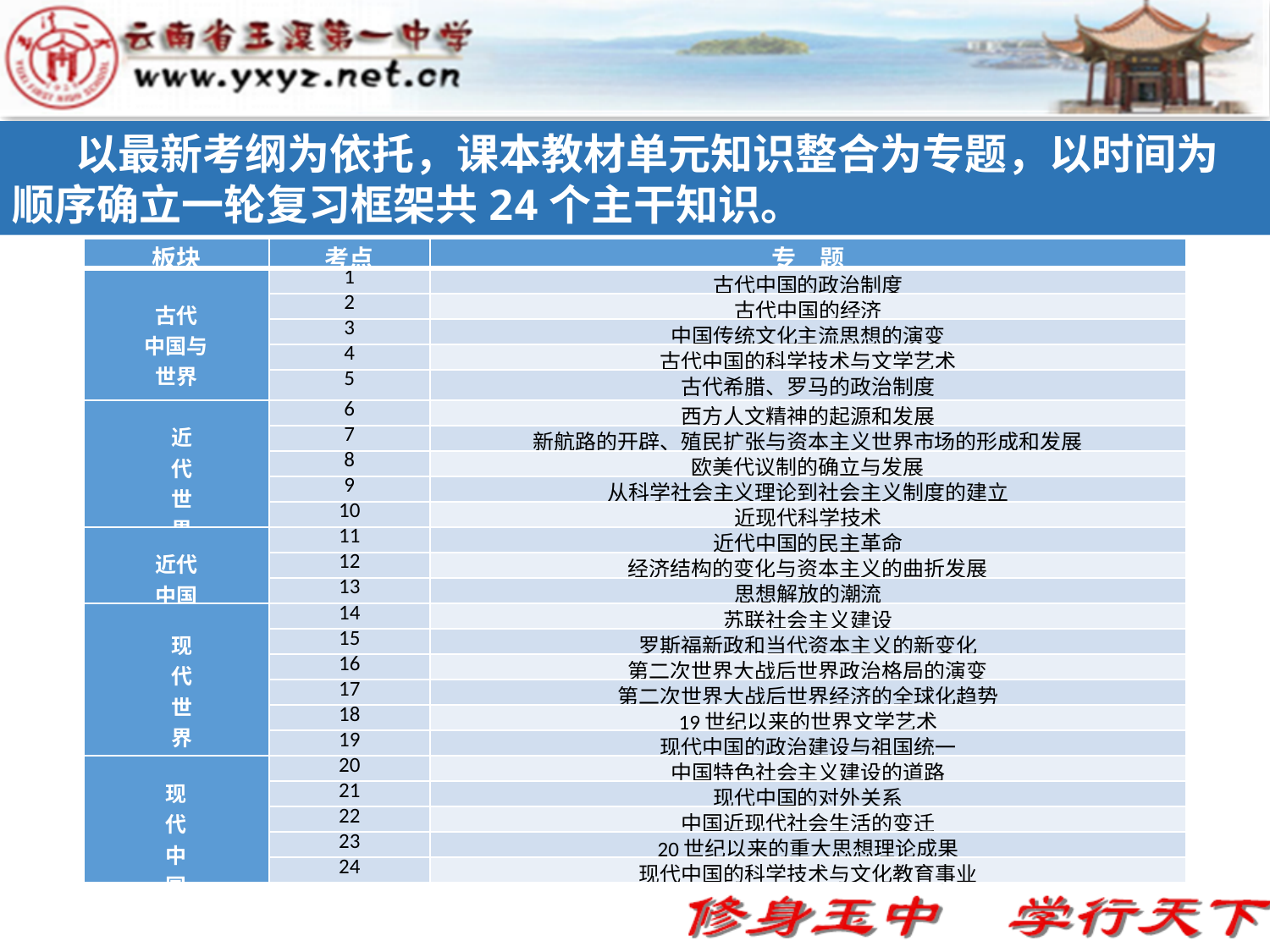

以最新考纲为依托，课本教材单元知识整合为专题，以时间为顺序确立一轮复习框架共24个主干知识。
| 板块 | 考点 | 专 题 |
| --- | --- | --- |
| 古代 中国与 世界 | 1 | 古代中国的政治制度 |
|  | 2 | 古代中国的经济 |
|  | 3 | 中国传统文化主流思想的演变 |
|  | 4 | 古代中国的科学技术与文学艺术 |
|  | 5 | 古代希腊、罗马的政治制度 |
| 近 代 世 界 | 6 | 西方人文精神的起源和发展 |
|  | 7 | 新航路的开辟、殖民扩张与资本主义世界市场的形成和发展 |
|  | 8 | 欧美代议制的确立与发展 |
|  | 9 | 从科学社会主义理论到社会主义制度的建立 |
|  | 10 | 近现代科学技术 |
| 近代 中国 | 11 | 近代中国的民主革命 |
|  | 12 | 经济结构的变化与资本主义的曲折发展 |
|  | 13 | 思想解放的潮流 |
| 现 代 世 界 | 14 | 苏联社会主义建设 |
|  | 15 | 罗斯福新政和当代资本主义的新变化 |
|  | 16 | 第二次世界大战后世界政治格局的演变 |
|  | 17 | 第二次世界大战后世界经济的全球化趋势 |
|  | 18 | 19世纪以来的世界文学艺术 |
|  | 19 | 现代中国的政治建设与祖国统一 |
| 现 代 中 国 | 20 | 中国特色社会主义建设的道路 |
|  | 21 | 现代中国的对外关系 |
|  | 22 | 中国近现代社会生活的变迁 |
|  | 23 | 20世纪以来的重大思想理论成果 |
|  | 24 | 现代中国的科学技术与文化教育事业 |